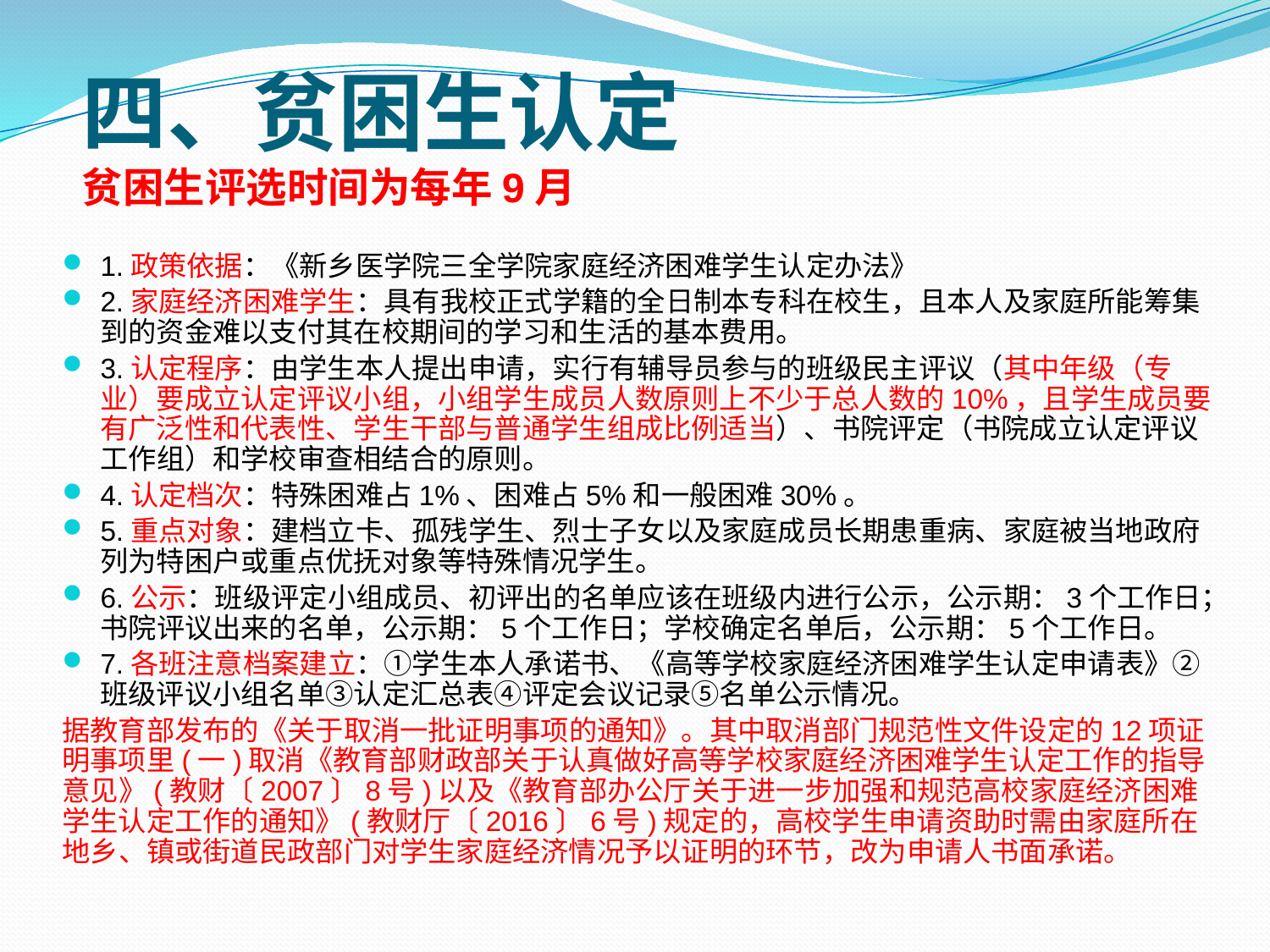

# 四、贫困生认定 贫困生评选时间为每年9月
1.政策依据：《新乡医学院三全学院家庭经济困难学生认定办法》
2.家庭经济困难学生：具有我校正式学籍的全日制本专科在校生，且本人及家庭所能筹集到的资金难以支付其在校期间的学习和生活的基本费用。
3.认定程序：由学生本人提出申请，实行有辅导员参与的班级民主评议（其中年级（专业）要成立认定评议小组，小组学生成员人数原则上不少于总人数的10%，且学生成员要有广泛性和代表性、学生干部与普通学生组成比例适当）、书院评定（书院成立认定评议工作组）和学校审查相结合的原则。
4.认定档次：特殊困难占1%、困难占5%和一般困难30%。
5.重点对象：建档立卡、孤残学生、烈士子女以及家庭成员长期患重病、家庭被当地政府列为特困户或重点优抚对象等特殊情况学生。
6.公示：班级评定小组成员、初评出的名单应该在班级内进行公示，公示期：3个工作日；书院评议出来的名单，公示期：5个工作日；学校确定名单后，公示期：5个工作日。
7.各班注意档案建立：①学生本人承诺书、《高等学校家庭经济困难学生认定申请表》②班级评议小组名单③认定汇总表④评定会议记录⑤名单公示情况。
据教育部发布的《关于取消一批证明事项的通知》。其中取消部门规范性文件设定的12项证明事项里(一)取消《教育部财政部关于认真做好高等学校家庭经济困难学生认定工作的指导意见》(教财〔2007〕8号)以及《教育部办公厅关于进一步加强和规范高校家庭经济困难学生认定工作的通知》(教财厅〔2016〕6号)规定的，高校学生申请资助时需由家庭所在地乡、镇或街道民政部门对学生家庭经济情况予以证明的环节，改为申请人书面承诺。